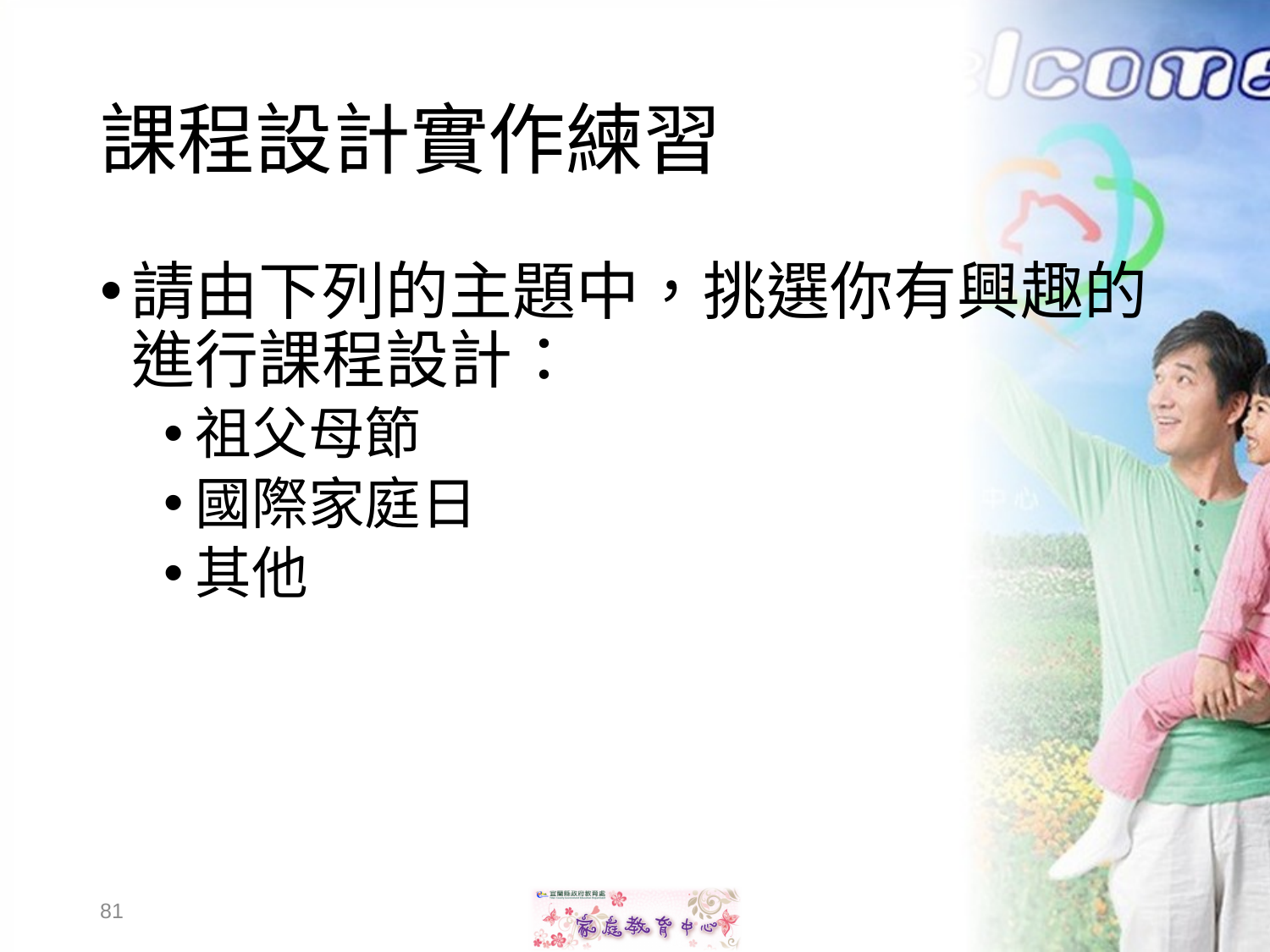

# 課程設計實作練習
請由下列的主題中，挑選你有興趣的進行課程設計：
祖父母節
國際家庭日
其他
81